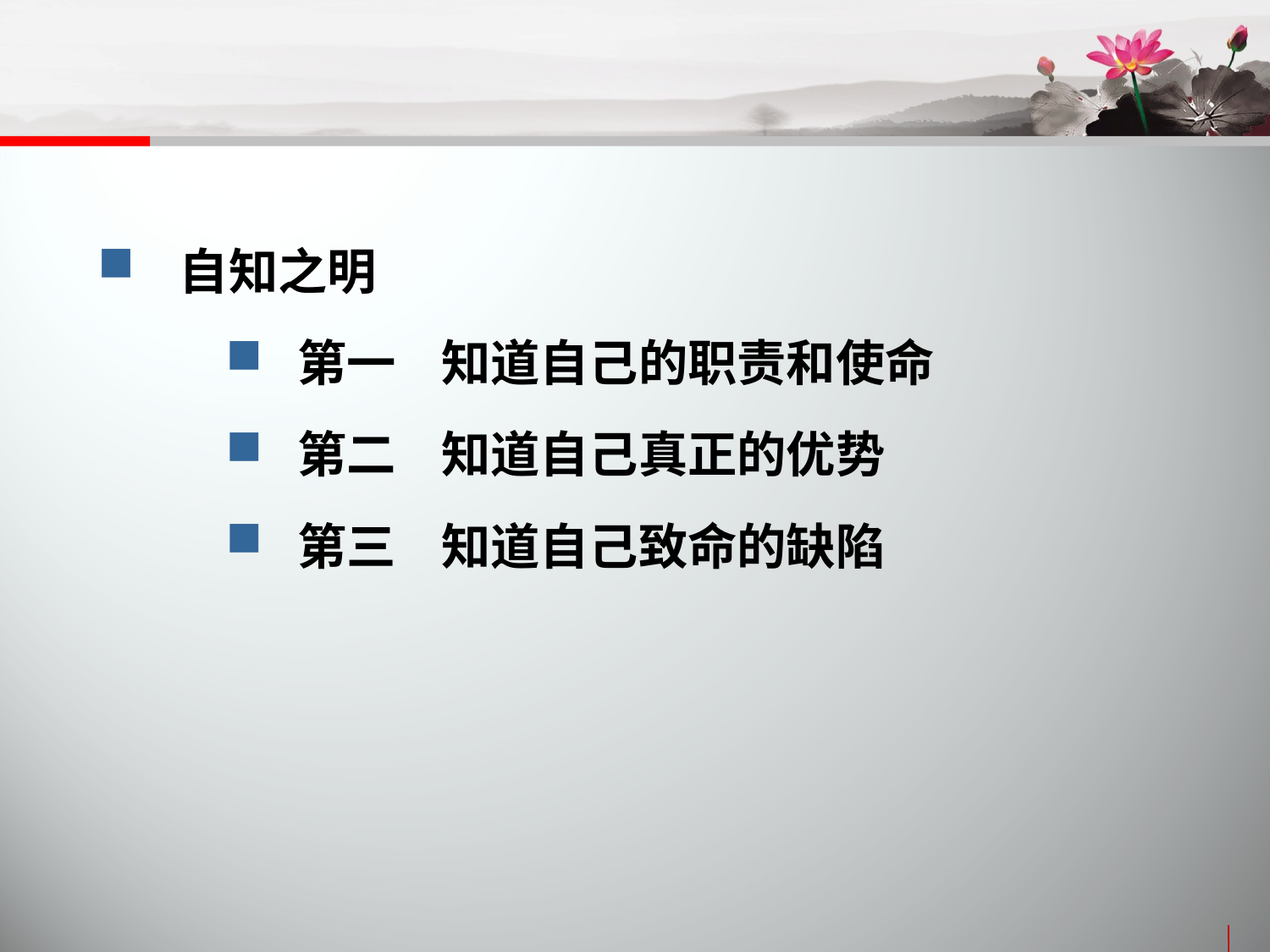

自知之明
  第一    知道自己的职责和使命
  第二    知道自己真正的优势
  第三    知道自己致命的缺陷